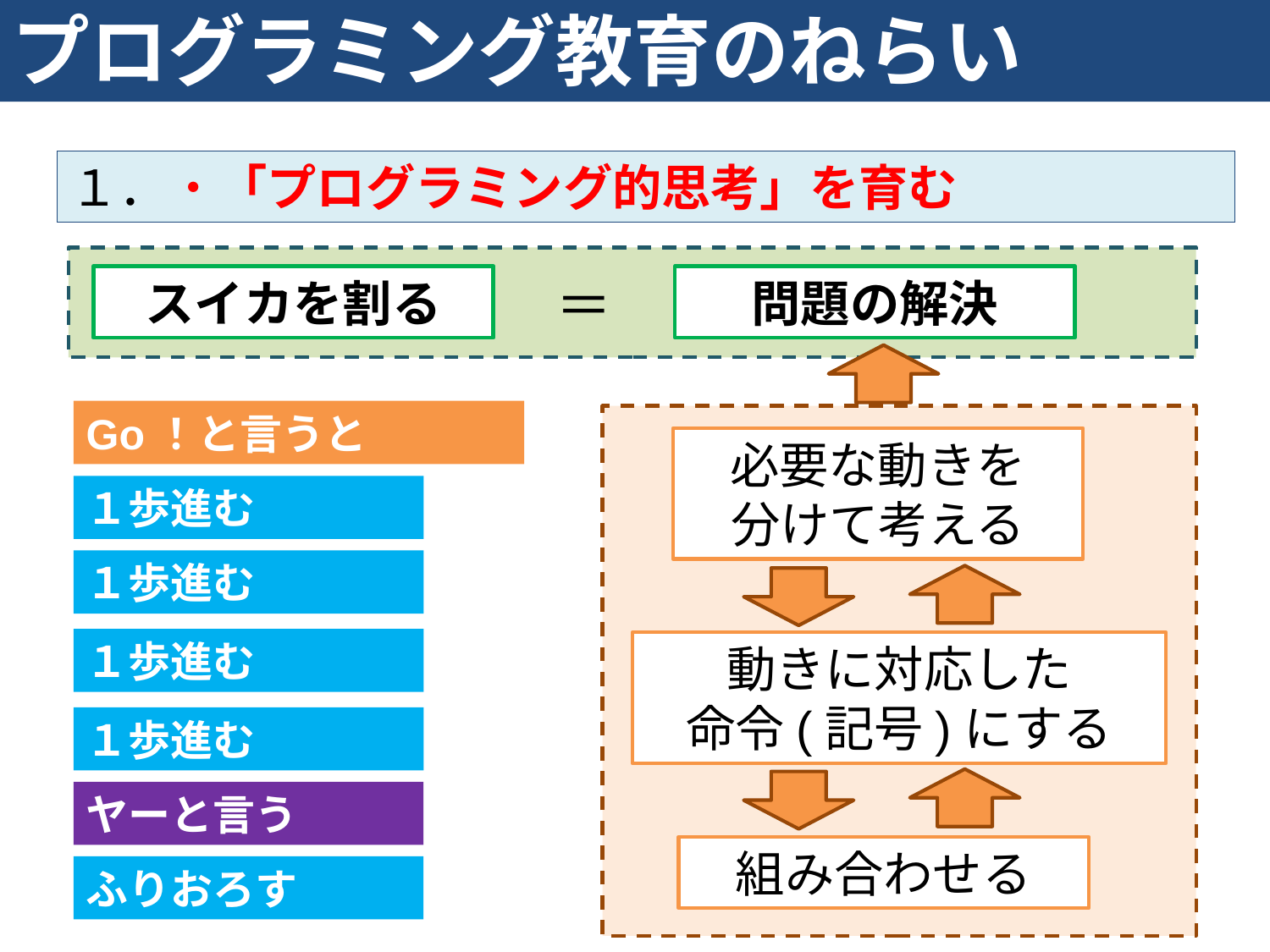

プログラミング教育のねらい
１．・「プログラミング的思考」を育む

＝
スイカを割る
問題の解決

Go！と言うと

必要な動きを
分けて考える
１歩進む
１歩進む

１歩進む
動きに対応した
命令(記号)にする
１歩進む

ヤーと言う
組み合わせる
ふりおろす